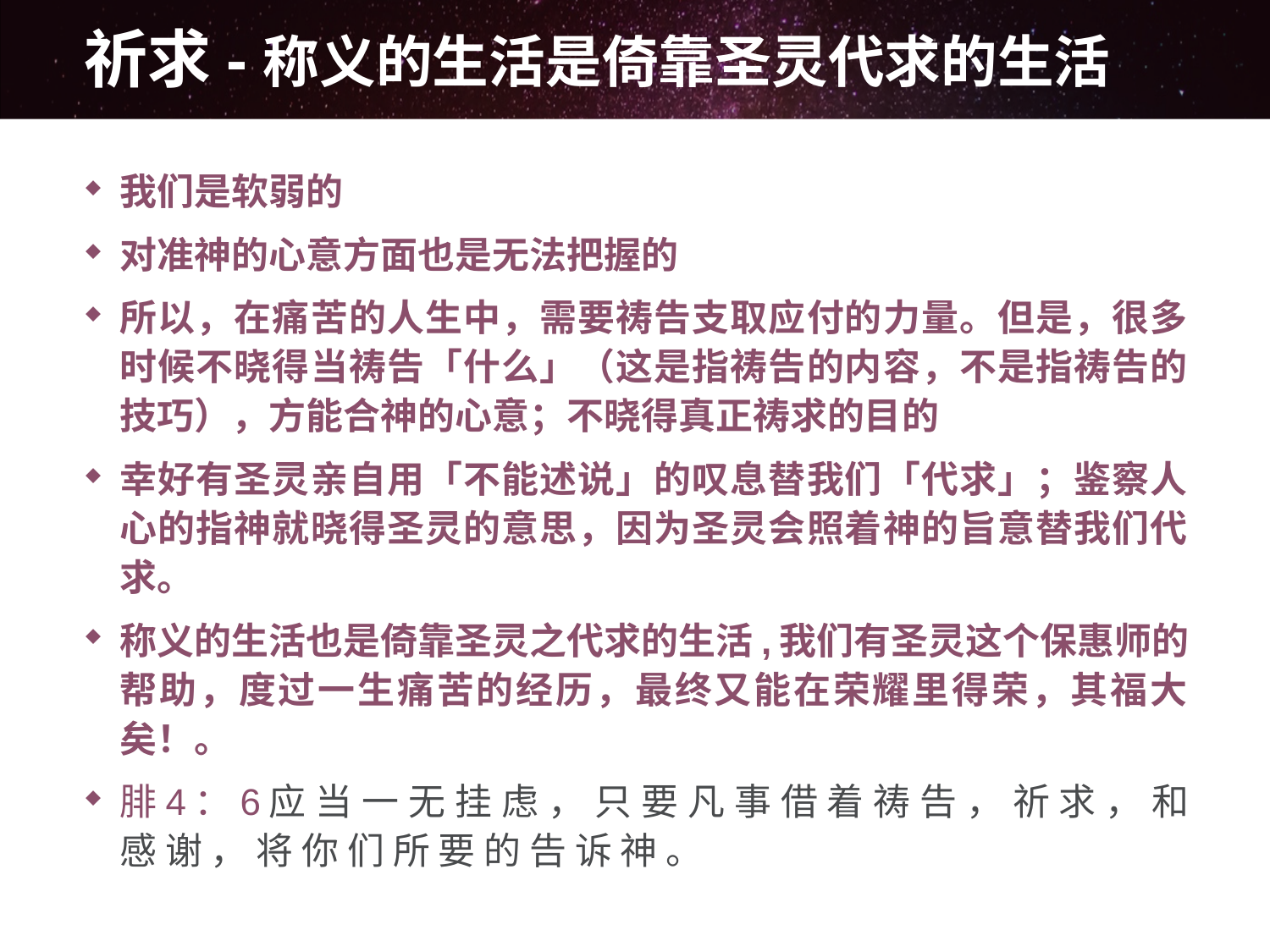

# 祈求-称义的生活是倚靠圣灵代求的生活
我们是软弱的
对准神的心意方面也是无法把握的
所以，在痛苦的人生中，需要祷告支取应付的力量。但是，很多时候不晓得当祷告「什么」（这是指祷告的内容，不是指祷告的技巧），方能合神的心意；不晓得真正祷求的目的
幸好有圣灵亲自用「不能述说」的叹息替我们「代求」；鉴察人心的指神就晓得圣灵的意思，因为圣灵会照着神的旨意替我们代求。
称义的生活也是倚靠圣灵之代求的生活,我们有圣灵这个保惠师的帮助，度过一生痛苦的经历，最终又能在荣耀里得荣，其福大矣！。
腓4：6应 当 一 无 挂 虑 ， 只 要 凡 事 借 着 祷 告 ， 祈 求 ， 和 感 谢 ， 将 你 们 所 要 的 告 诉 神 。